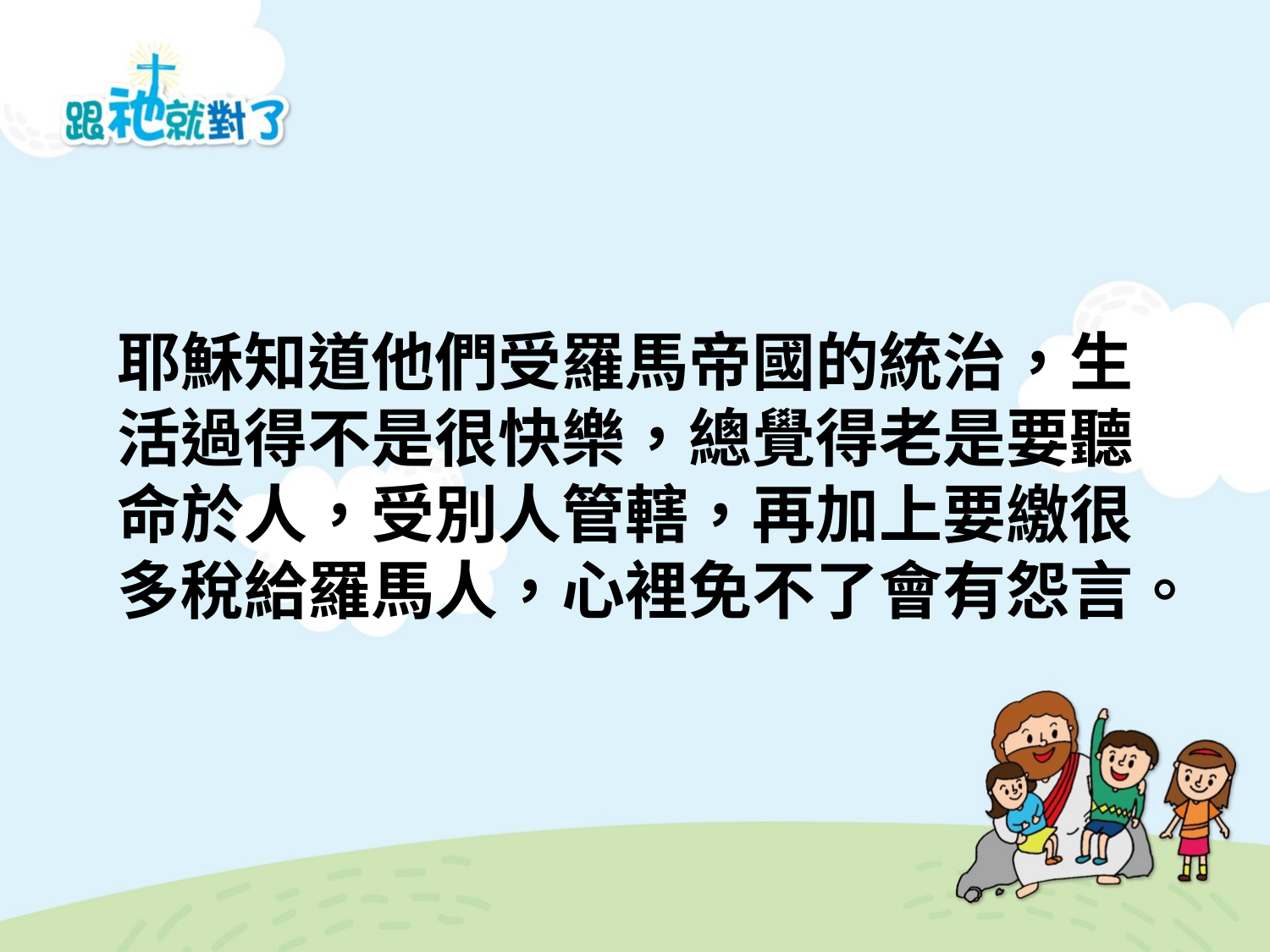

耶穌知道他們受羅馬帝國的統治，生活過得不是很快樂，總覺得老是要聽命於人，受別人管轄，再加上要繳很多稅給羅馬人，心裡免不了會有怨言。